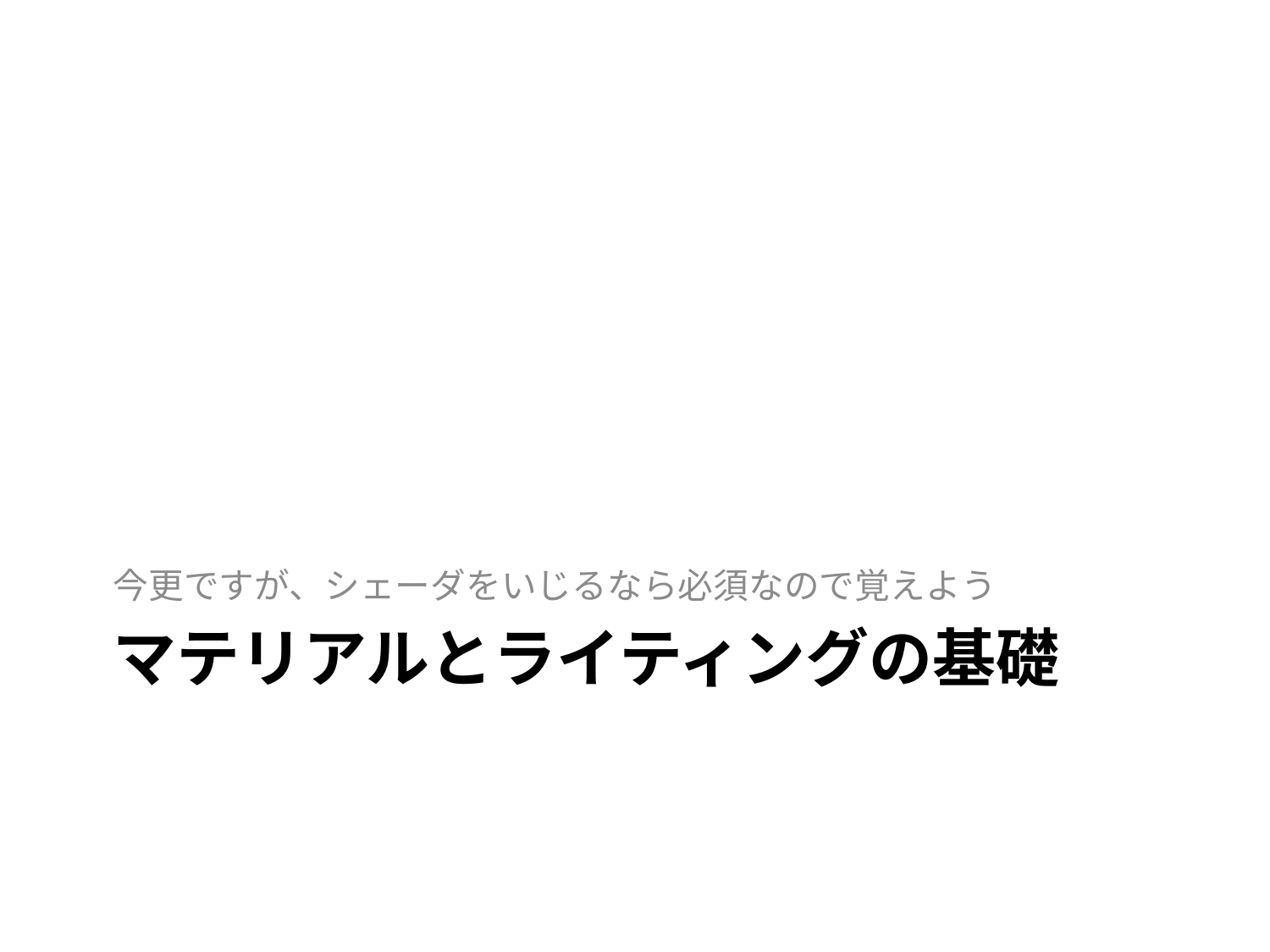

今更ですが、シェーダをいじるなら必須なので覚えよう
# マテリアルとライティングの基礎